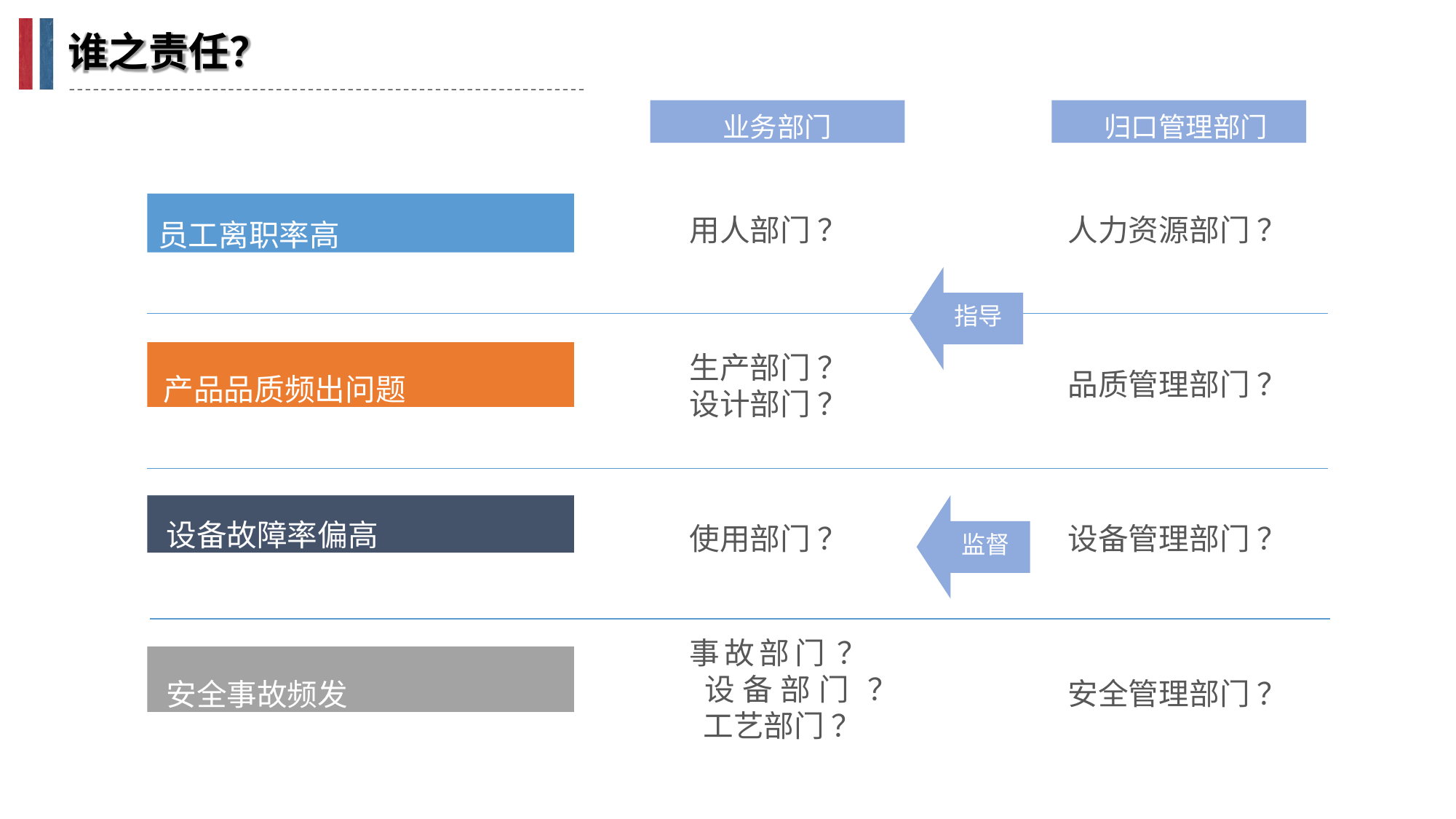

# 谁之责任？

业务部门
归口管理部门
员工离职率高
用人部门？
人力资源部门？

指导

产品品质频出问题
生产部门？ 设计部门？
品质管理部门？

设备故障率偏高
使用部门？
设备管理部门？
监督

事故部门 ？  设备部门 ？  工艺部门？
安全事故频发
安全管理部门？